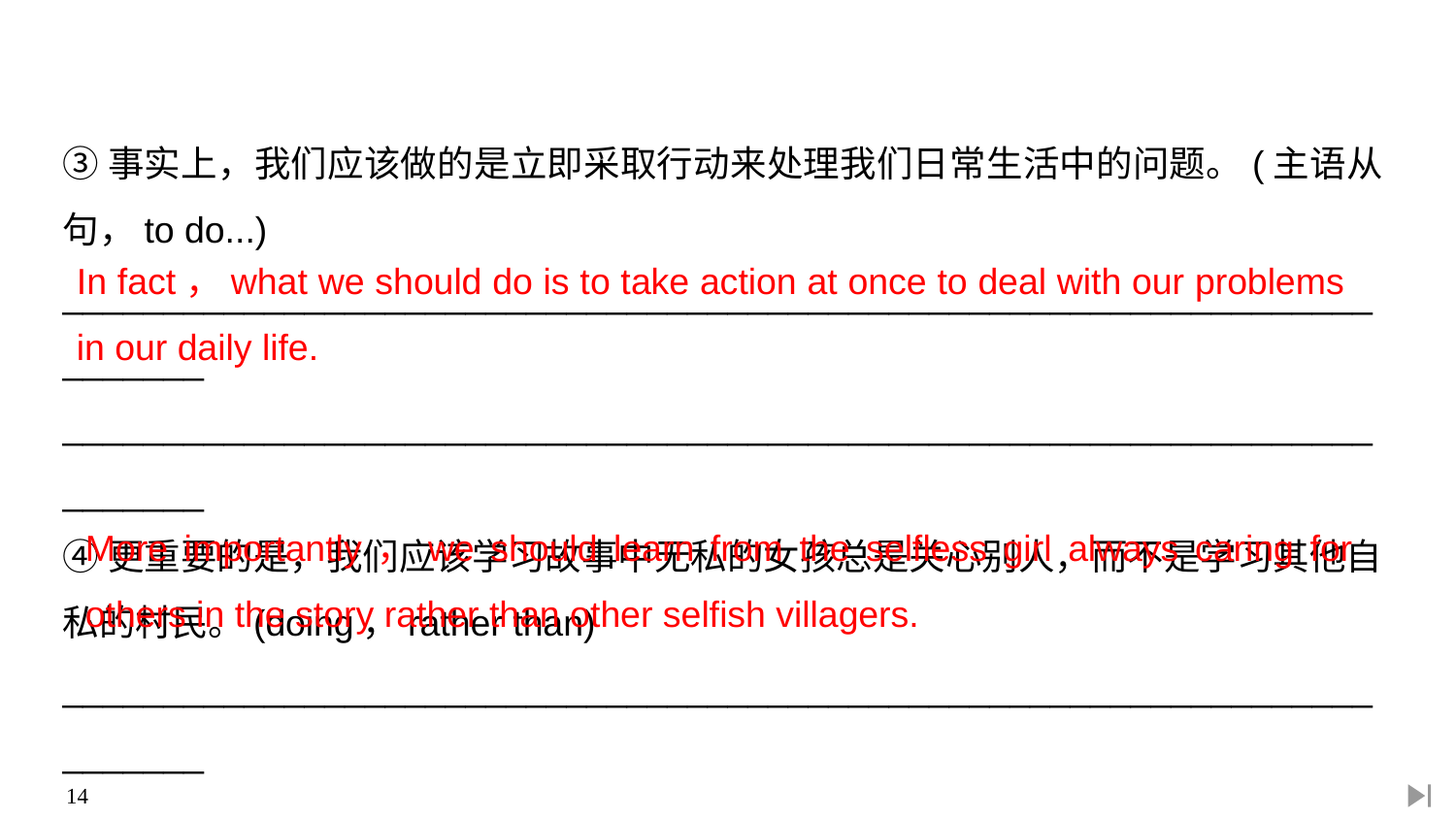

③事实上，我们应该做的是立即采取行动来处理我们日常生活中的问题。(主语从句，to do...)
________________________________________________________________________
________________________________________________________________________
④更重要的是，我们应该学习故事中无私的女孩总是关心别人，而不是学习其他自私的村民。(doing，rather than)
________________________________________________________________________
________________________________________________________________________
In fact，what we should do is to take action at once to deal with our problems in our daily life.
More importantly，we should learn from the selfless girl always caring for others in the story rather than other selfish villagers.